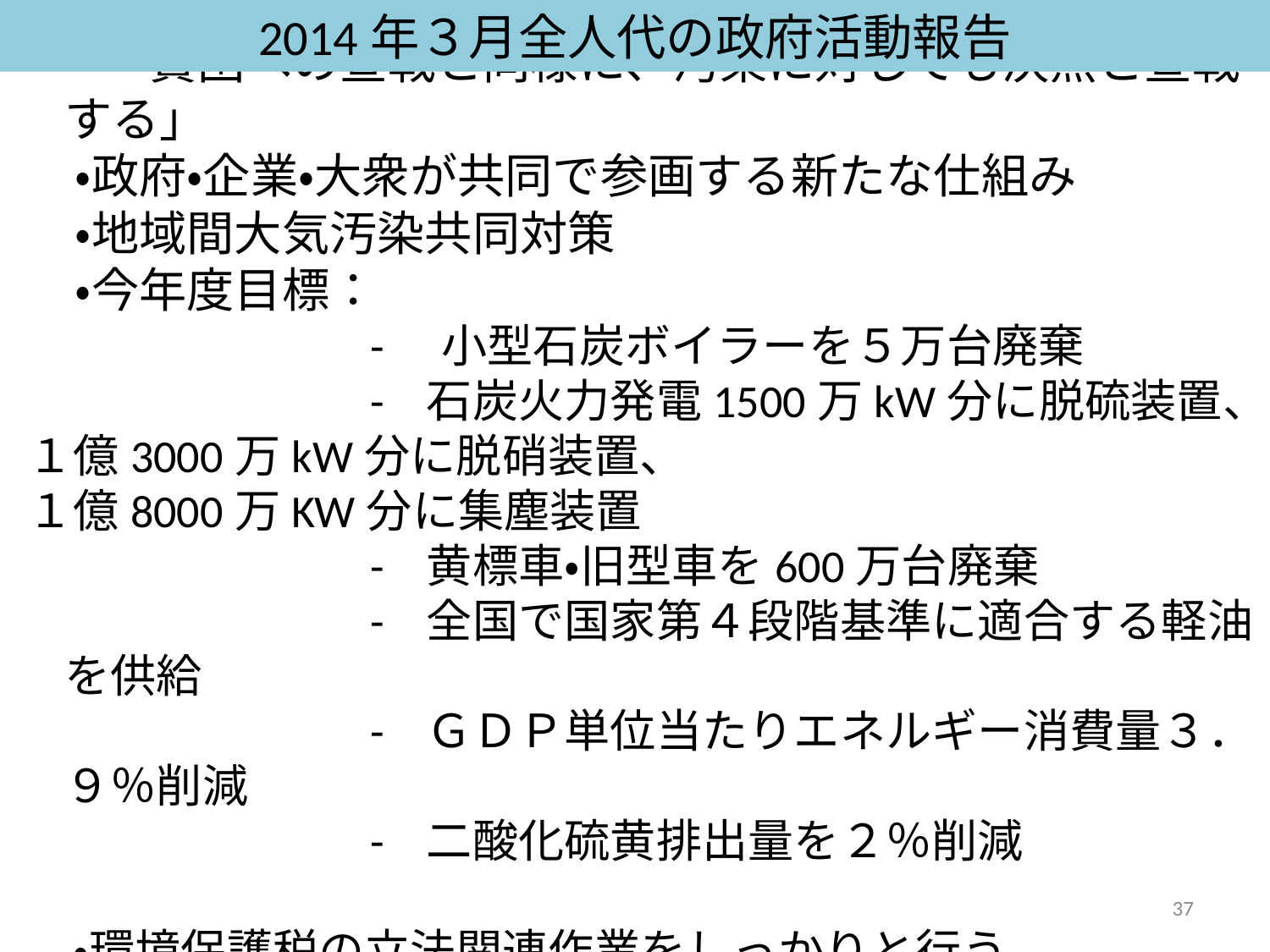

2014年３月全人代の政府活動報告
　・ 「貧困への宣戦と同様に、汚染に対しても決然と宣戦する」
　・政府・企業・大衆が共同で参画する新たな仕組み
　・地域間大気汚染共同対策
　・今年度目標：
　　　　　　 　-　小型石炭ボイラーを５万台廃棄
　　　　　　　 -   石炭火力発電1500万kW分に脱硫装置、
１億3000万kW分に脱硝装置、
１億8000万KW分に集塵装置
　　　　　　　 -   黄標車・旧型車を600万台廃棄
　　　　　　　 -   全国で国家第４段階基準に適合する軽油を供給
　　　　　　　 -   ＧＤＰ単位当たりエネルギー消費量３．９％削減
　　　　　　　 -   二酸化硫黄排出量を２％削減

　・環境保護税の立法関連作業をしっかりと行う
37